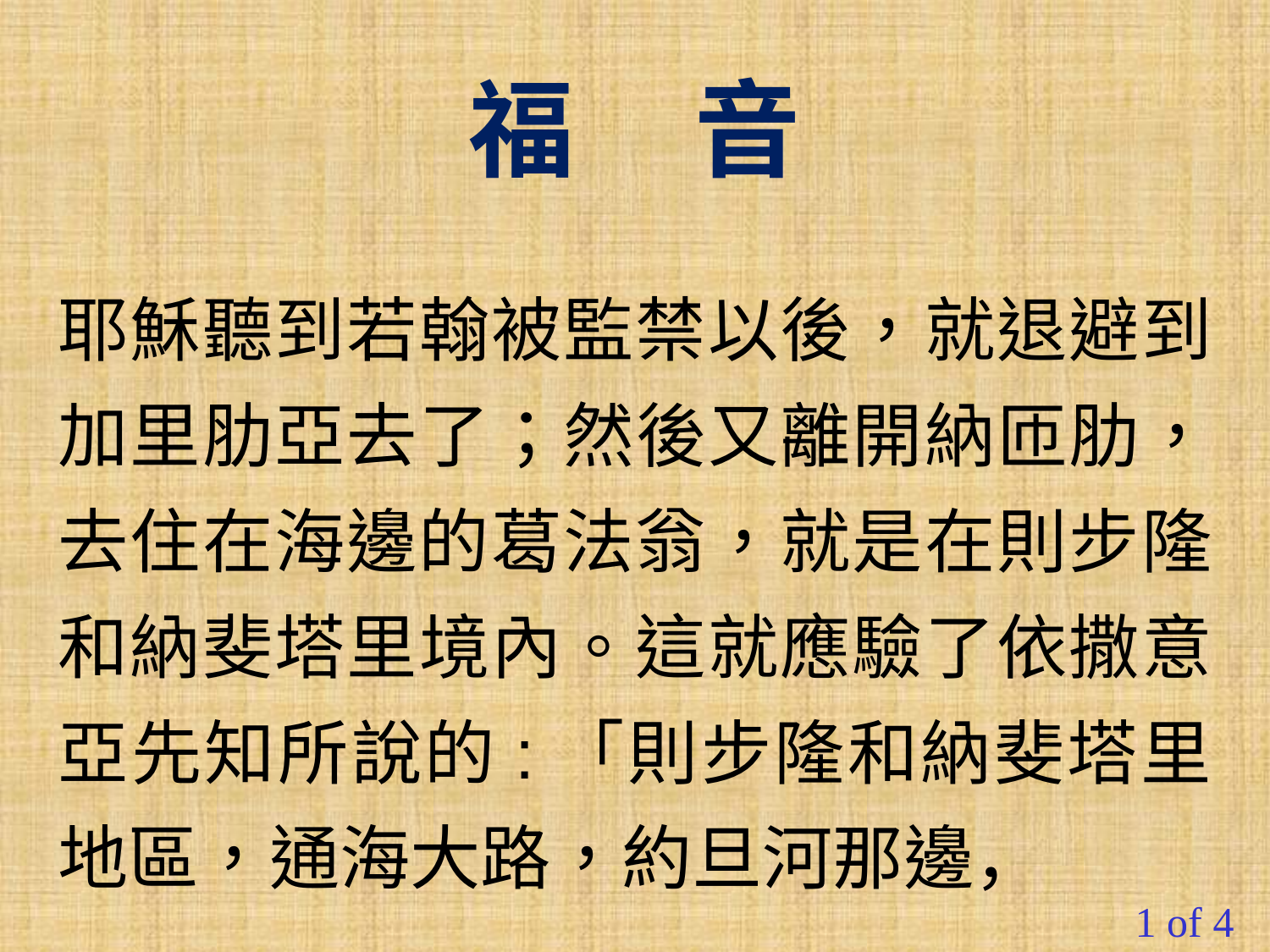

福     音

耶穌聽到若翰被監禁以後，就退避到加里肋亞去了；然後又離開納匝肋，去住在海邊的葛法翁，就是在則步隆和納斐塔里境內。這就應驗了依撒意亞先知所說的:「則步隆和納斐塔里地區，通海大路，約旦河那邊，
1 of 4